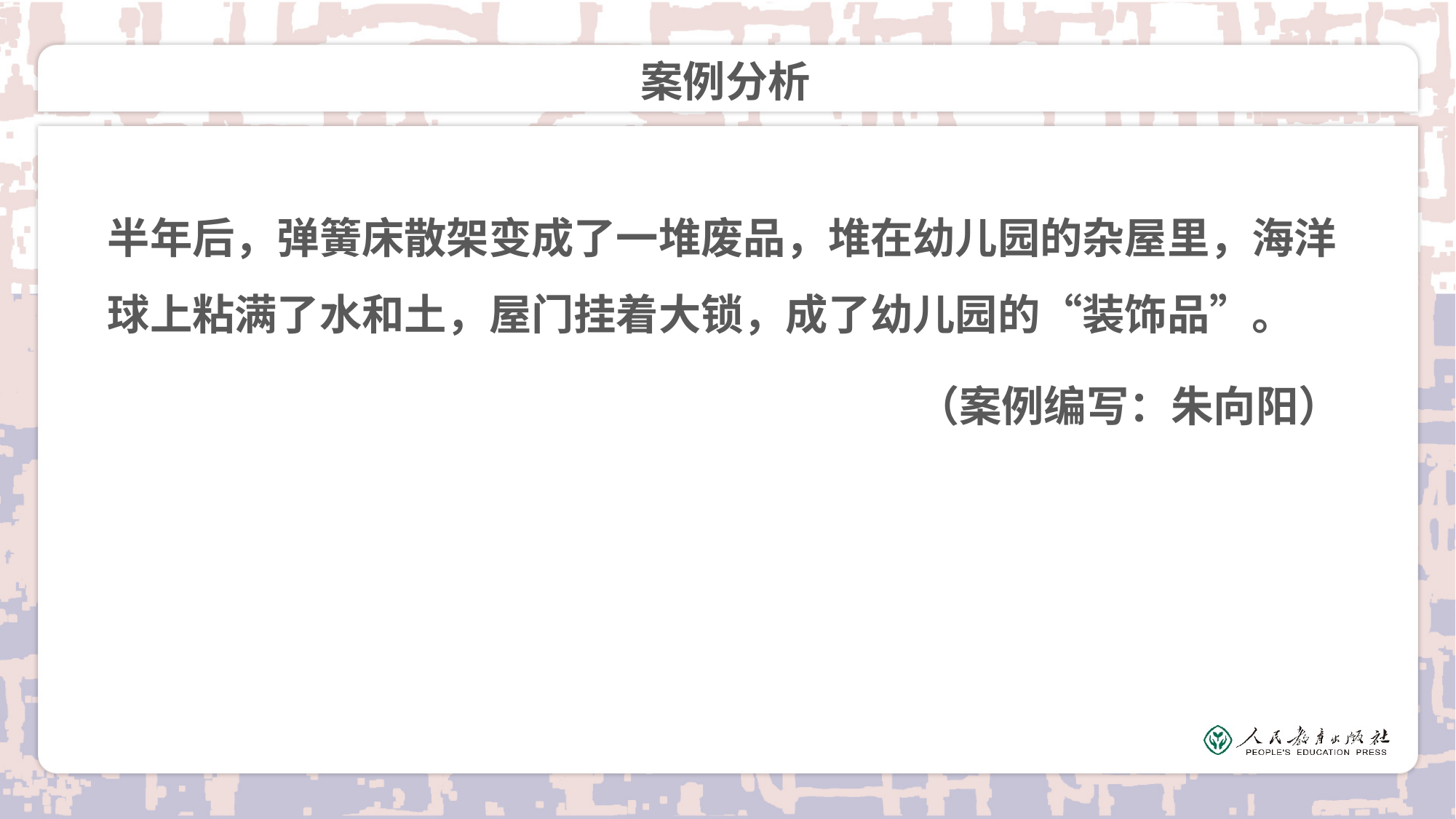

# 案例分析
半年后，弹簧床散架变成了一堆废品，堆在幼儿园的杂屋里，海洋球上粘满了水和土，屋门挂着大锁，成了幼儿园的“装饰品”。
                                           （案例编写：朱向阳）